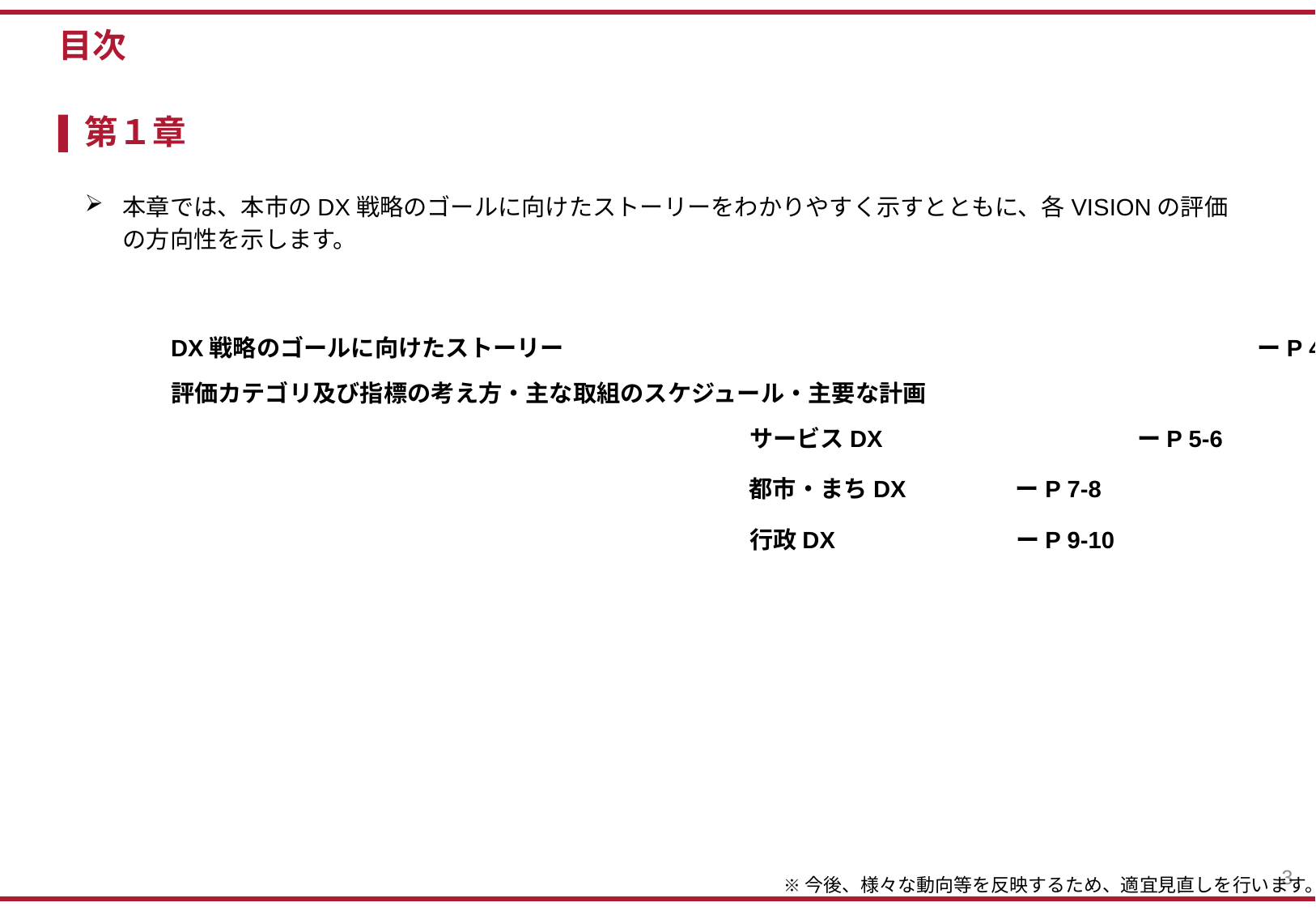

目次
第１章

本章では、本市のDX戦略のゴールに向けたストーリーをわかりやすく示すとともに、各VISIONの評価の方向性を示します。

DX戦略のゴールに向けたストーリー			　	　　　　　　　　　　ーP 4
評価カテゴリ及び指標の考え方・主な取組のスケジュール・主要な計画
サービスDX		　ーP 5-6
都市・まちDX	　ーP 7-8
行政DX	　	　ーP 9-10
3
※今後、様々な動向等を反映するため、適宜見直しを行います。